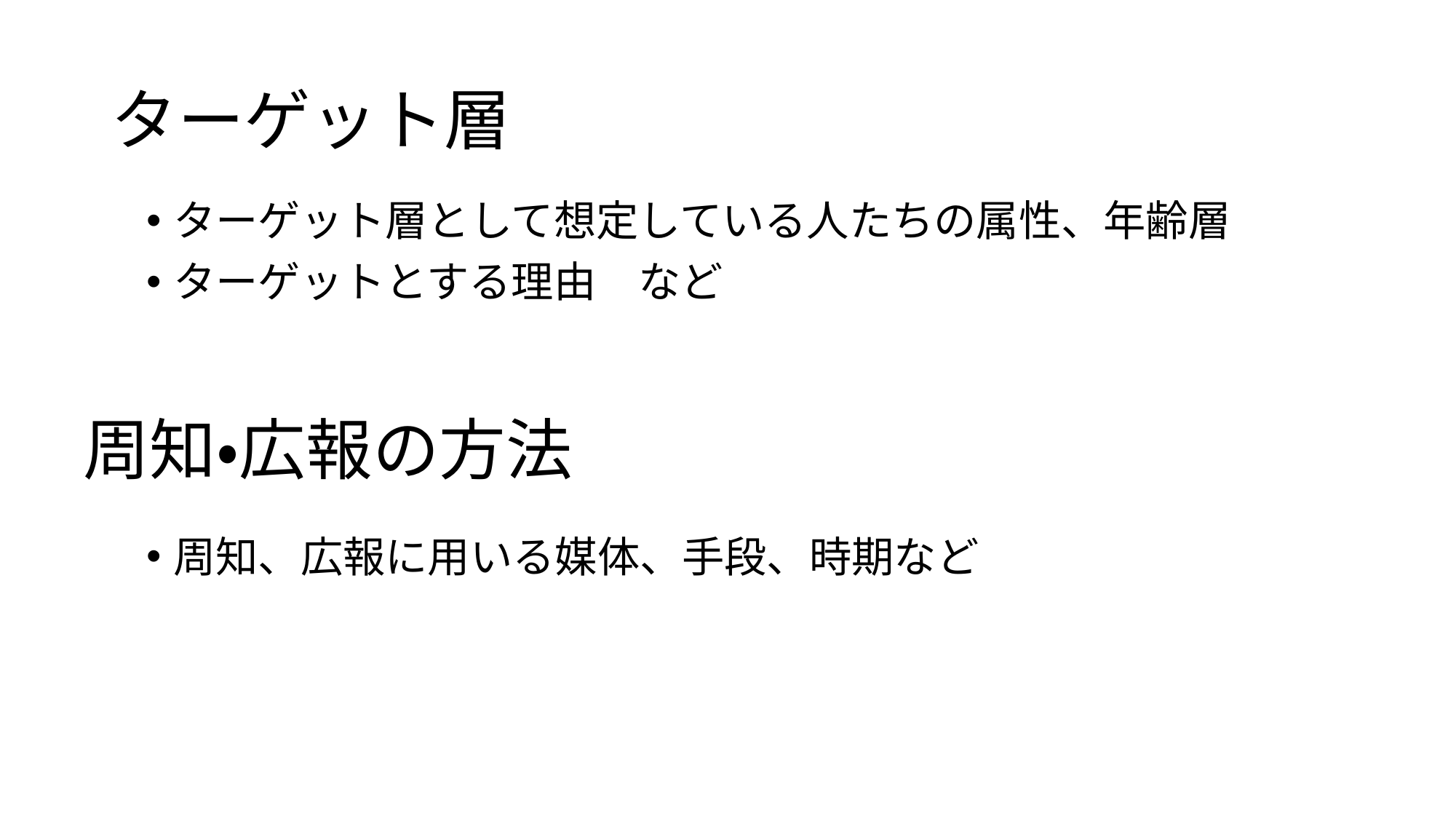

# ターゲット層
ターゲット層として想定している人たちの属性、年齢層
ターゲットとする理由　など
周知・広報の方法
周知、広報に用いる媒体、手段、時期など